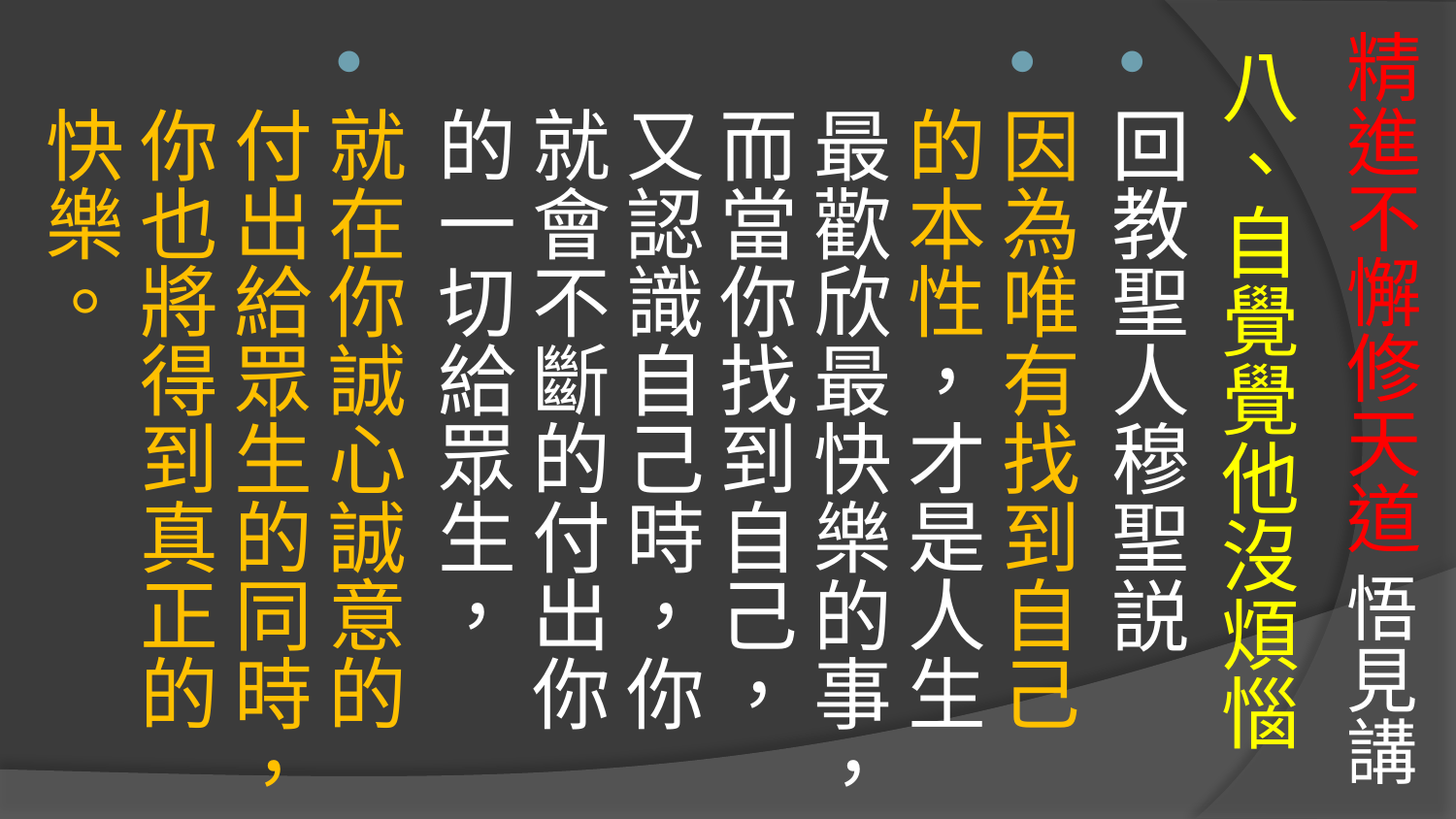

# 精進不懈修天道 悟見講
八、自覺覺他沒煩惱
回教聖人穆聖説
因為唯有找到自己的本性，才是人生最歡欣最快樂的事，而當你找到自己，又認識自己時，你就會不斷的付出你的一切給眾生，
就在你誠心誠意的付出給眾生的同時，你也將得到真正的快樂。